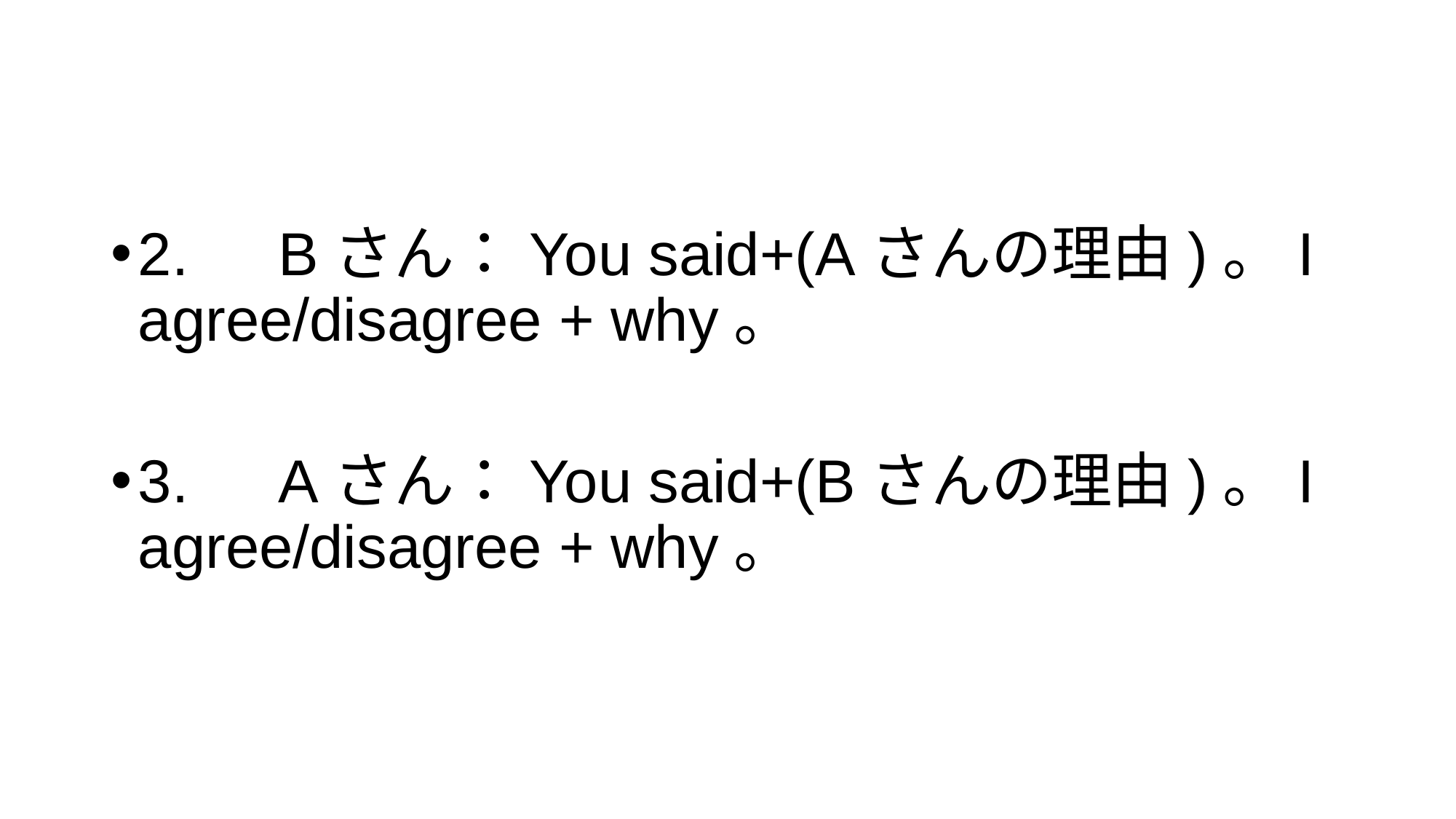

#
2.　Bさん：You said+(Aさんの理由)。I agree/disagree + why。

3.　Aさん：You said+(Bさんの理由)。I agree/disagree + why。